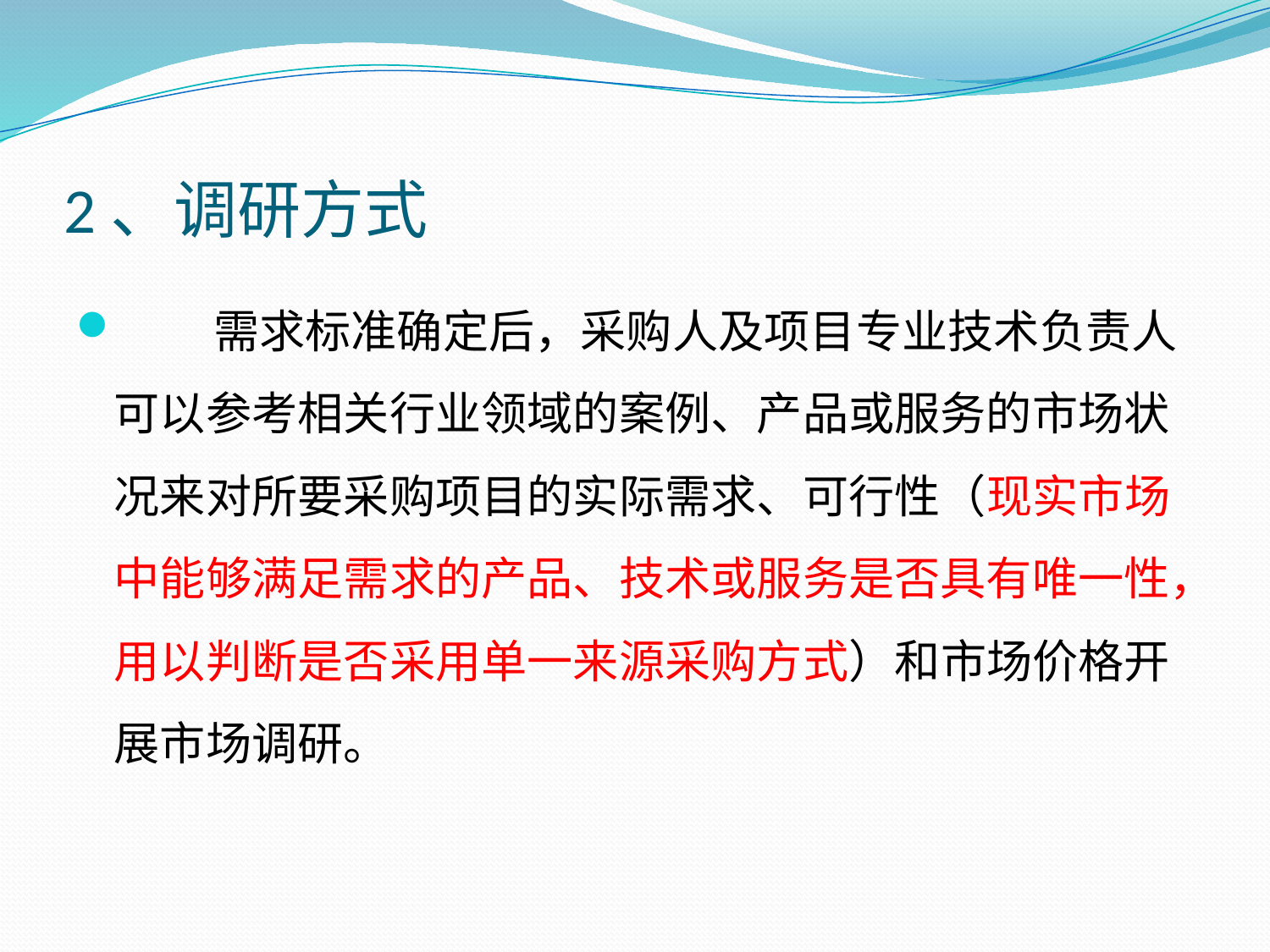

# 2、调研方式
        需求标准确定后，采购人及项目专业技术负责人可以参考相关行业领域的案例、产品或服务的市场状况来对所要采购项目的实际需求、可行性（现实市场中能够满足需求的产品、技术或服务是否具有唯一性，用以判断是否采用单一来源采购方式）和市场价格开展市场调研。